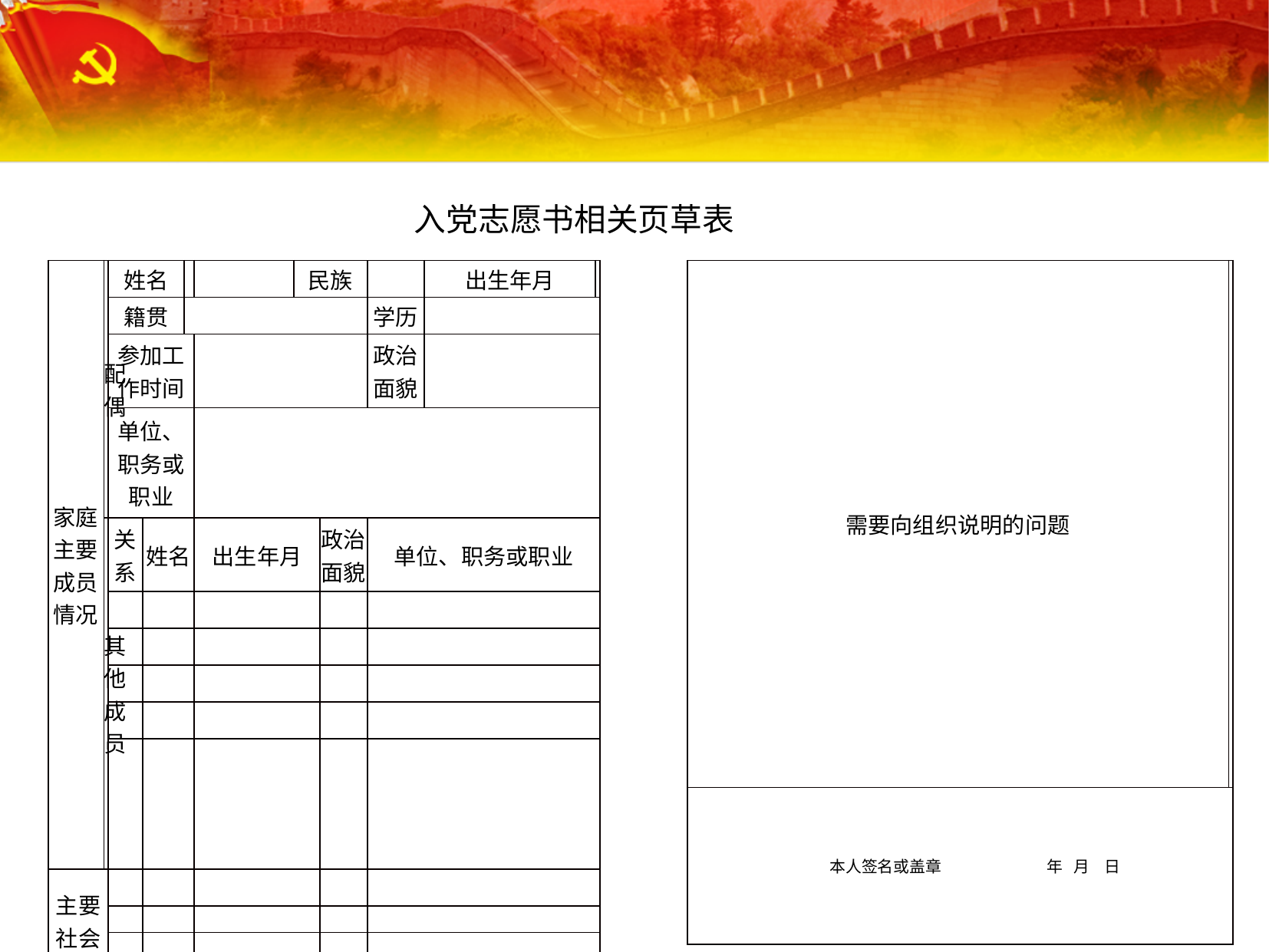

入党志愿书相关页草表
| 家庭主要成员 情况 | 配偶 | 姓名 |  |  |  | 民族 |  |  |  | 出生年月 |  |
| --- | --- | --- | --- | --- | --- | --- | --- | --- | --- | --- | --- |
|  |  | 籍贯 |  |  |  |  |  | 学历 |  |  |  |
|  |  | 参加工作时间 |  |  |  |  |  | 政治面貌 |  |  |  |
|  |  | 单位、职务或职业 |  |  |  |  |  |  |  |  |  |
|  | 其他成员 | 关系 | 姓名 |  | 出生年月 |  | 政治面貌 |  | 单位、职务或职业 |  |  |
|  |  |  |  |  |  |  |  |  |  |  |  |
|  |  |  |  |  |  |  |  |  |  |  |  |
|  |  |  |  |  |  |  |  |  |  |  |  |
|  |  |  |  |  |  |  |  |  |  |  |  |
|  |  |  |  |  |  |  |  |  |  |  |  |
| 主要社会关系情况 |  |  |  |  |  |  |  |  |  |  |  |
|  |  |  |  |  |  |  |  |  |  |  |  |
|  |  |  |  |  |  |  |  |  |  |  |  |
|  |  |  |  |  |  |  |  |  |  |  |  |
|  |  |  |  |  |  |  |  |  |  |  |  |
|  |  |  |  |  |  |  |  |  |  |  |  |
| 需要向组织说明的问题 |  |
| --- | --- |
| 本人签名或盖章 年 月 日 |  |